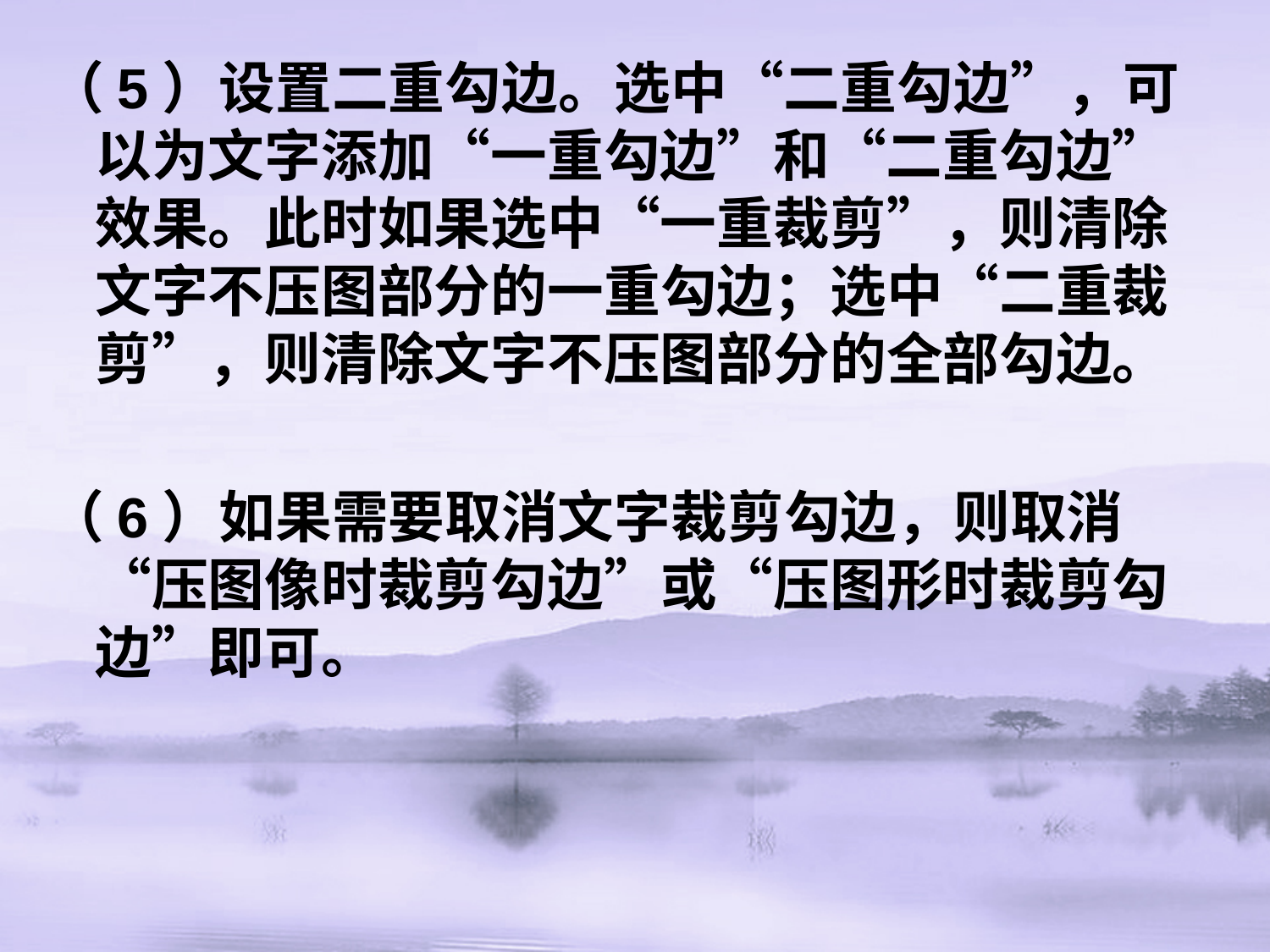

（5）设置二重勾边。选中“二重勾边”，可以为文字添加“一重勾边”和“二重勾边”效果。此时如果选中“一重裁剪”，则清除文字不压图部分的一重勾边；选中“二重裁剪”，则清除文字不压图部分的全部勾边。

（6）如果需要取消文字裁剪勾边，则取消“压图像时裁剪勾边”或“压图形时裁剪勾边”即可。